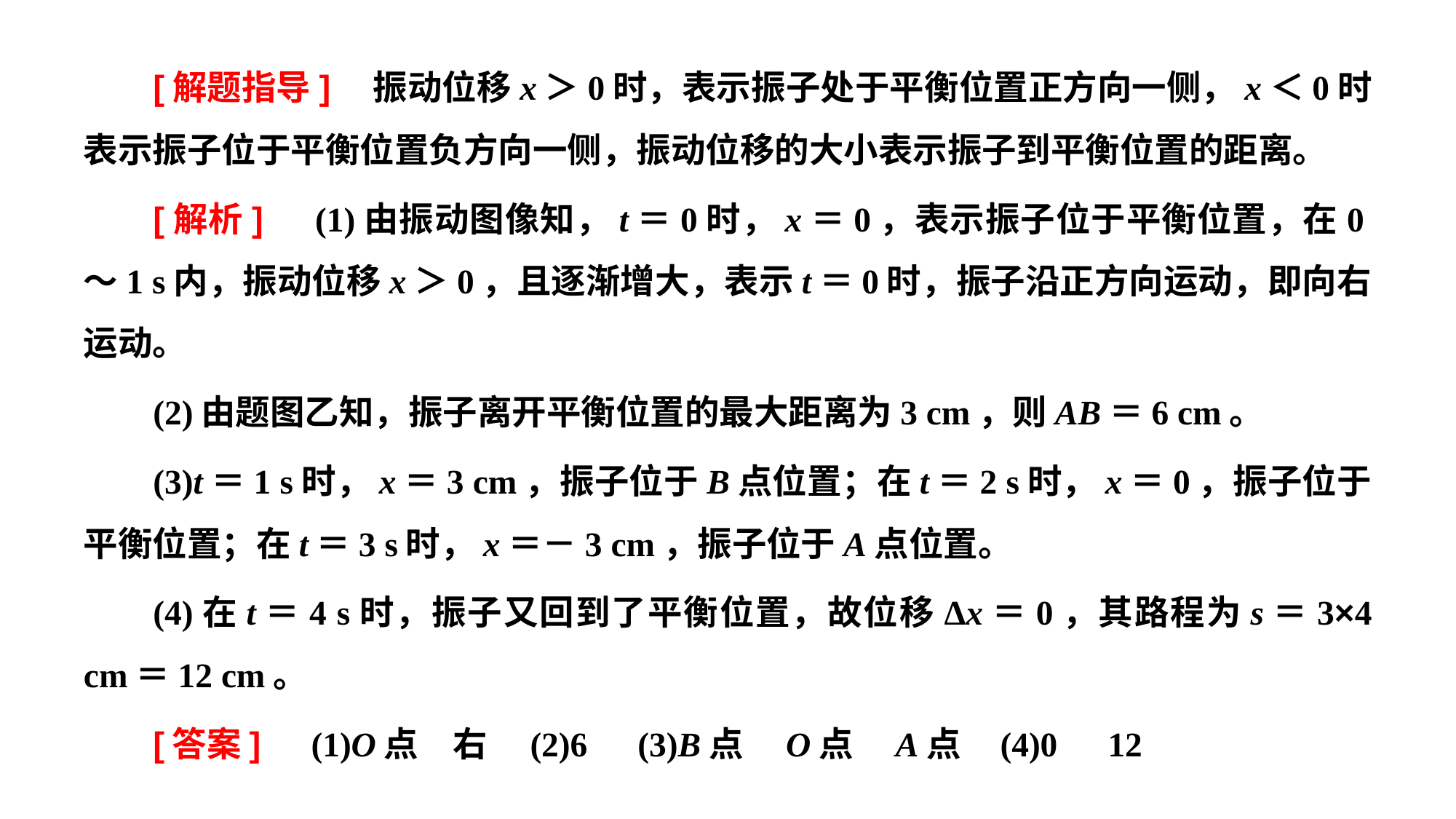

[解题指导]　振动位移x＞0时，表示振子处于平衡位置正方向一侧，x＜0时表示振子位于平衡位置负方向一侧，振动位移的大小表示振子到平衡位置的距离。
[解析]　(1)由振动图像知，t＝0时，x＝0，表示振子位于平衡位置，在0～1 s内，振动位移x＞0，且逐渐增大，表示t＝0时，振子沿正方向运动，即向右运动。
(2)由题图乙知，振子离开平衡位置的最大距离为3 cm，则AB＝6 cm。
(3)t＝1 s时，x＝3 cm，振子位于B点位置；在t＝2 s时，x＝0，振子位于平衡位置；在t＝3 s时，x＝－3 cm，振子位于A点位置。
(4)在t＝4 s时，振子又回到了平衡位置，故位移Δx＝0，其路程为s＝3×4 cm＝12 cm。
[答案]　(1)O点　右　(2)6　(3)B点　O点　A点    (4)0　12